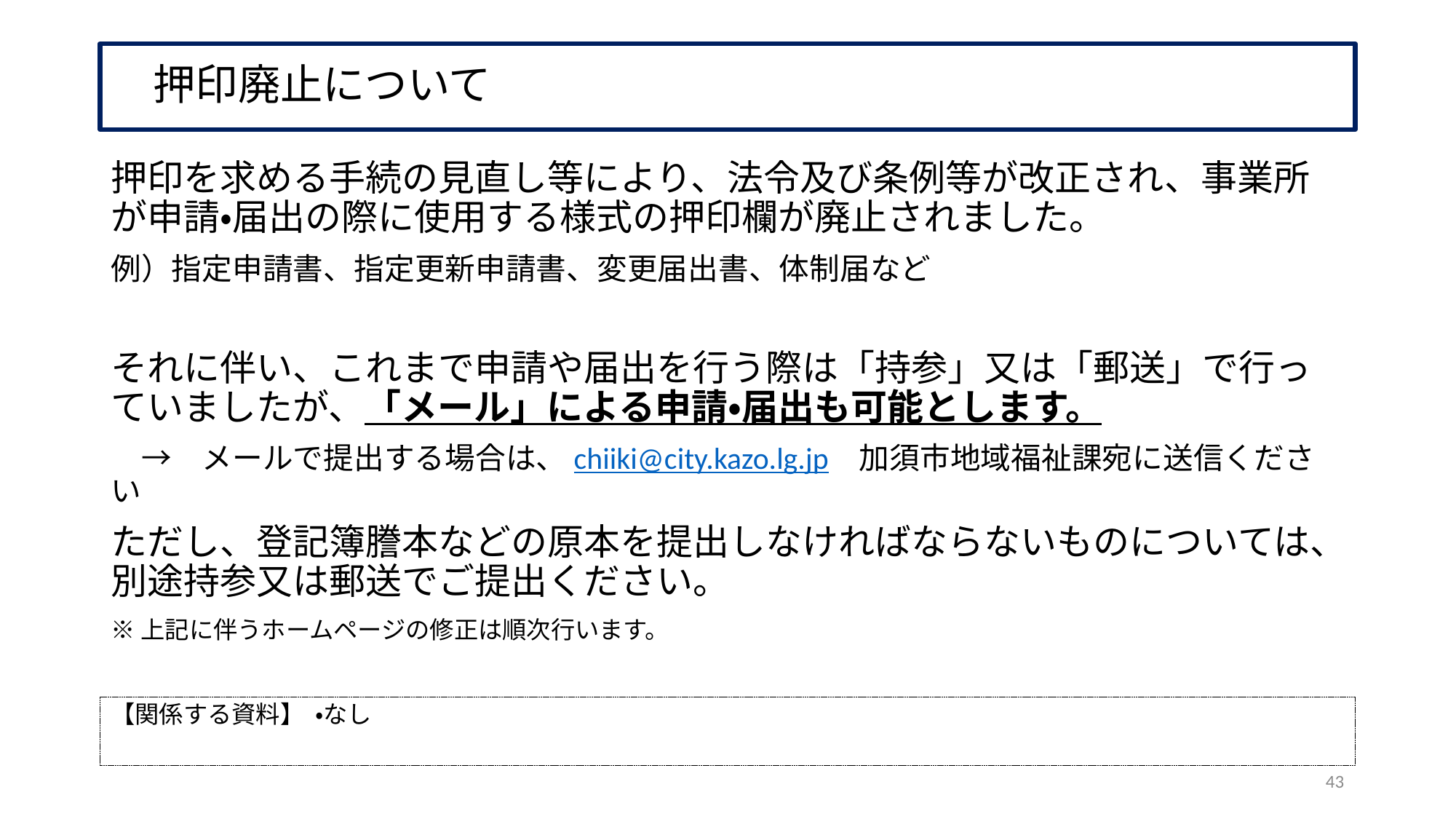

# 押印廃止について
押印を求める手続の見直し等により、法令及び条例等が改正され、事業所が申請・届出の際に使用する様式の押印欄が廃止されました。
例）指定申請書、指定更新申請書、変更届出書、体制届など

それに伴い、これまで申請や届出を行う際は「持参」又は「郵送」で行っていましたが、「メール」による申請・届出も可能とします。
　→　メールで提出する場合は、chiiki@city.kazo.lg.jp　加須市地域福祉課宛に送信ください
ただし、登記簿謄本などの原本を提出しなければならないものについては、別途持参又は郵送でご提出ください。
※上記に伴うホームページの修正は順次行います。

【関係する資料】  ・なし
43